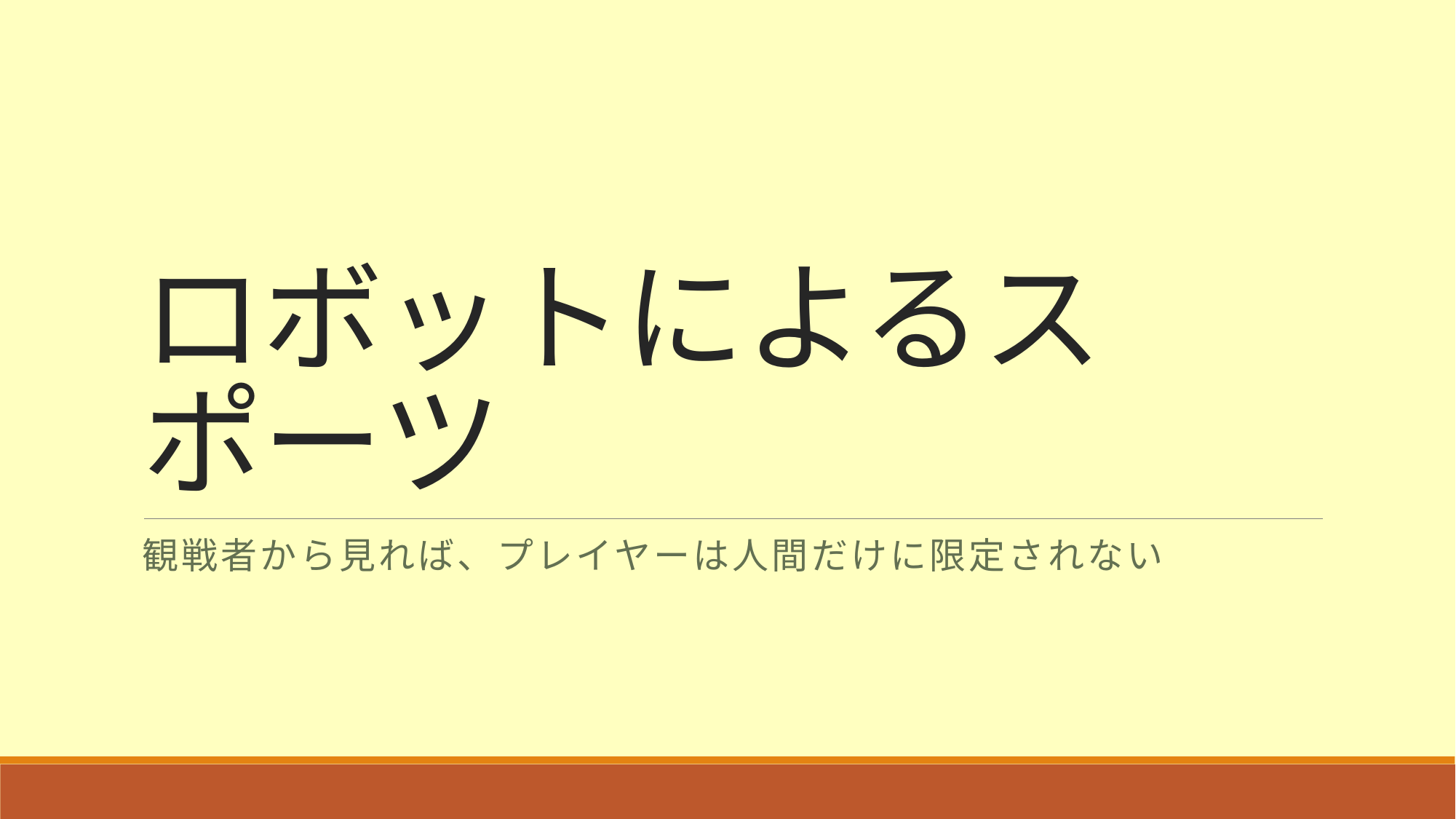

# ロボットによるスポーツ
観戦者から見れば、プレイヤーは人間だけに限定されない